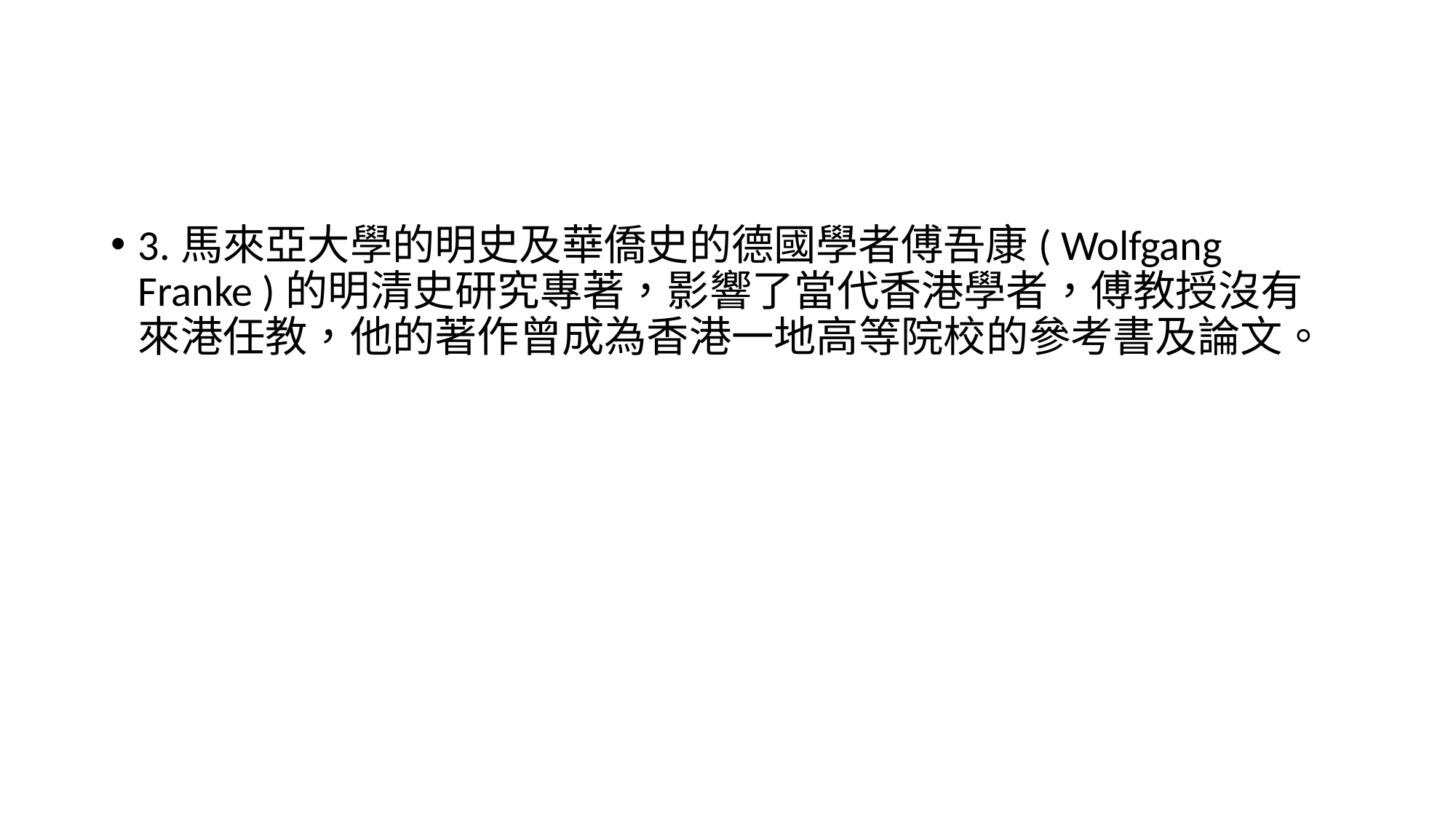

#
3.馬來亞大學的明史及華僑史的德國學者傅吾康( Wolfgang Franke )的明清史研究專著，影響了當代香港學者，傅教授沒有來港任教，他的著作曾成為香港一地高等院校的參考書及論文。